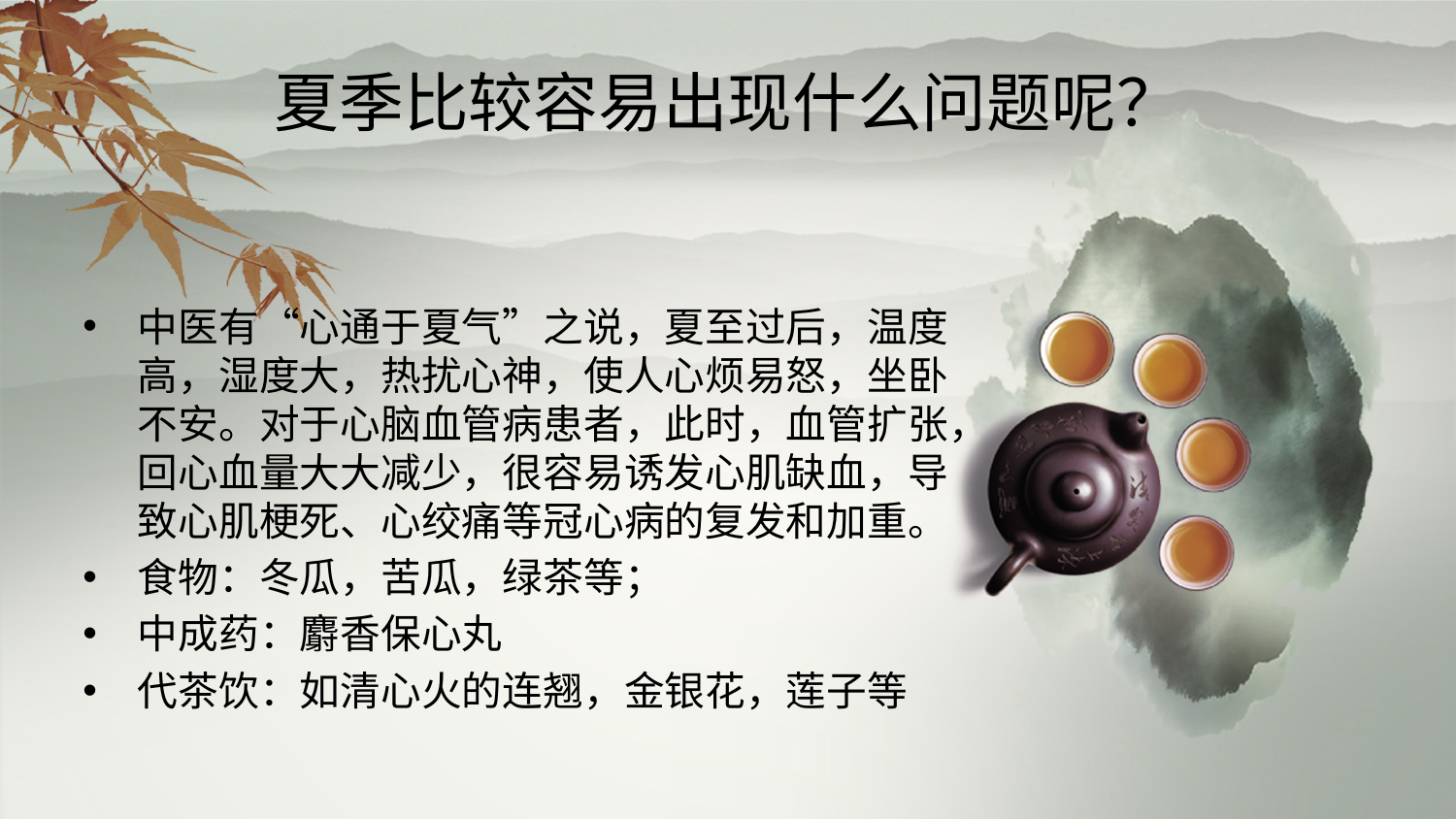

夏季比较容易出现什么问题呢？

中医有“心通于夏气”之说，夏至过后，温度高，湿度大，热扰心神，使人心烦易怒，坐卧不安。对于心脑血管病患者，此时，血管扩张，回心血量大大减少，很容易诱发心肌缺血，导致心肌梗死、心绞痛等冠心病的复发和加重。
食物：冬瓜，苦瓜，绿茶等；
中成药：麝香保心丸
代茶饮：如清心火的连翘，金银花，莲子等